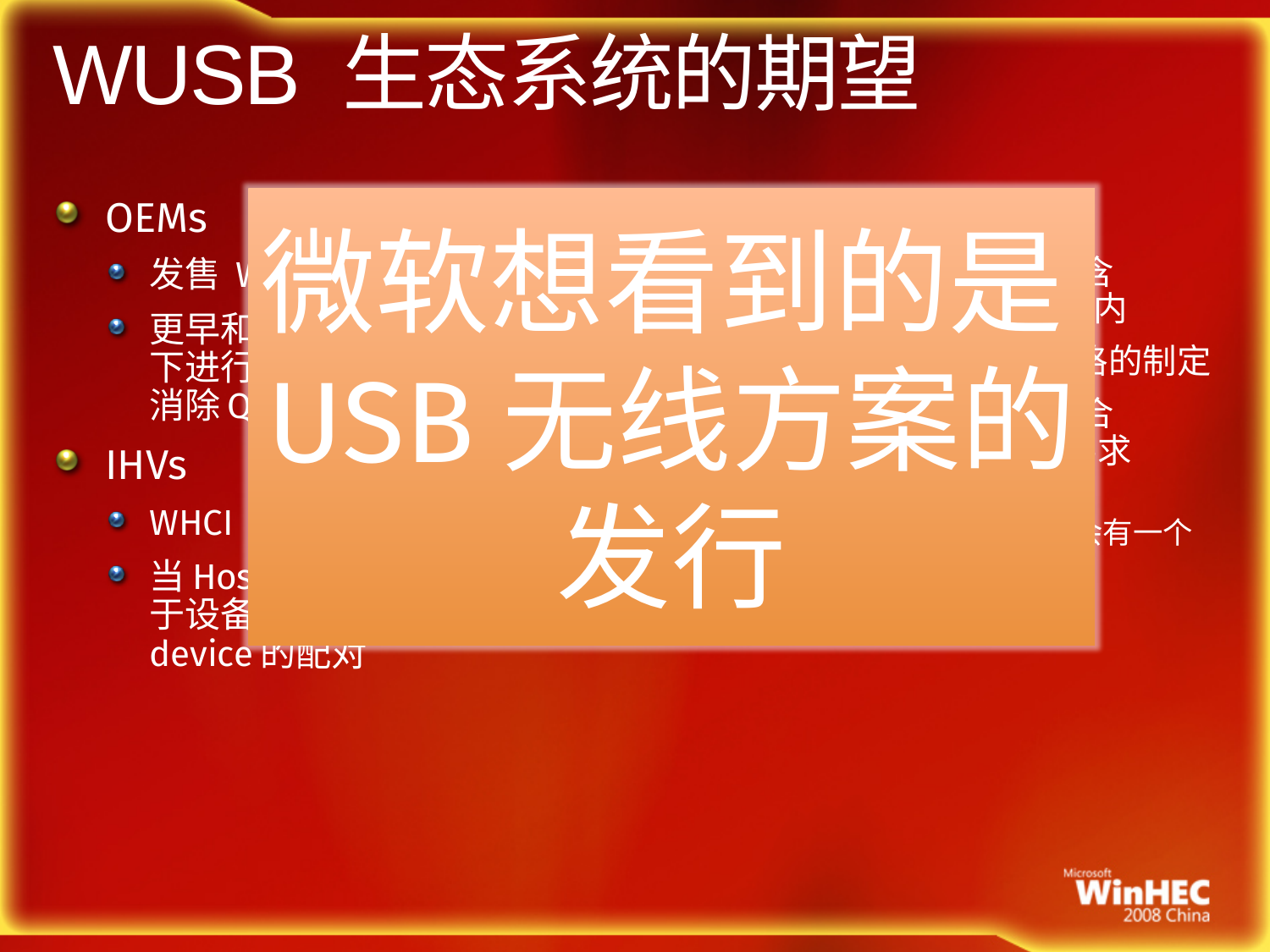

# WUSB 生态系统的期望
微软想看到的是USB无线方案的发行
OEMs
发售 WHCI 系统的主机控制器
更早和经常地在 Windows 7 下进行测试 – 帮助我们减少或消除QFE的需要!!
IHVs
WHCI 附加卡是市场所需要的
当Host的增加 , 应关更要注于设备方案而不是Host-device的配对
芯片合作伙伴
确保您最新的硬件（包含PHYs）在微软的实验室内
参与USB 无线1.1版规格的制定
确保您的主机及设备符合Windows 徽标计划的要求
微软发布一个堆栈, 都会有一个 USB 无线徽标计划